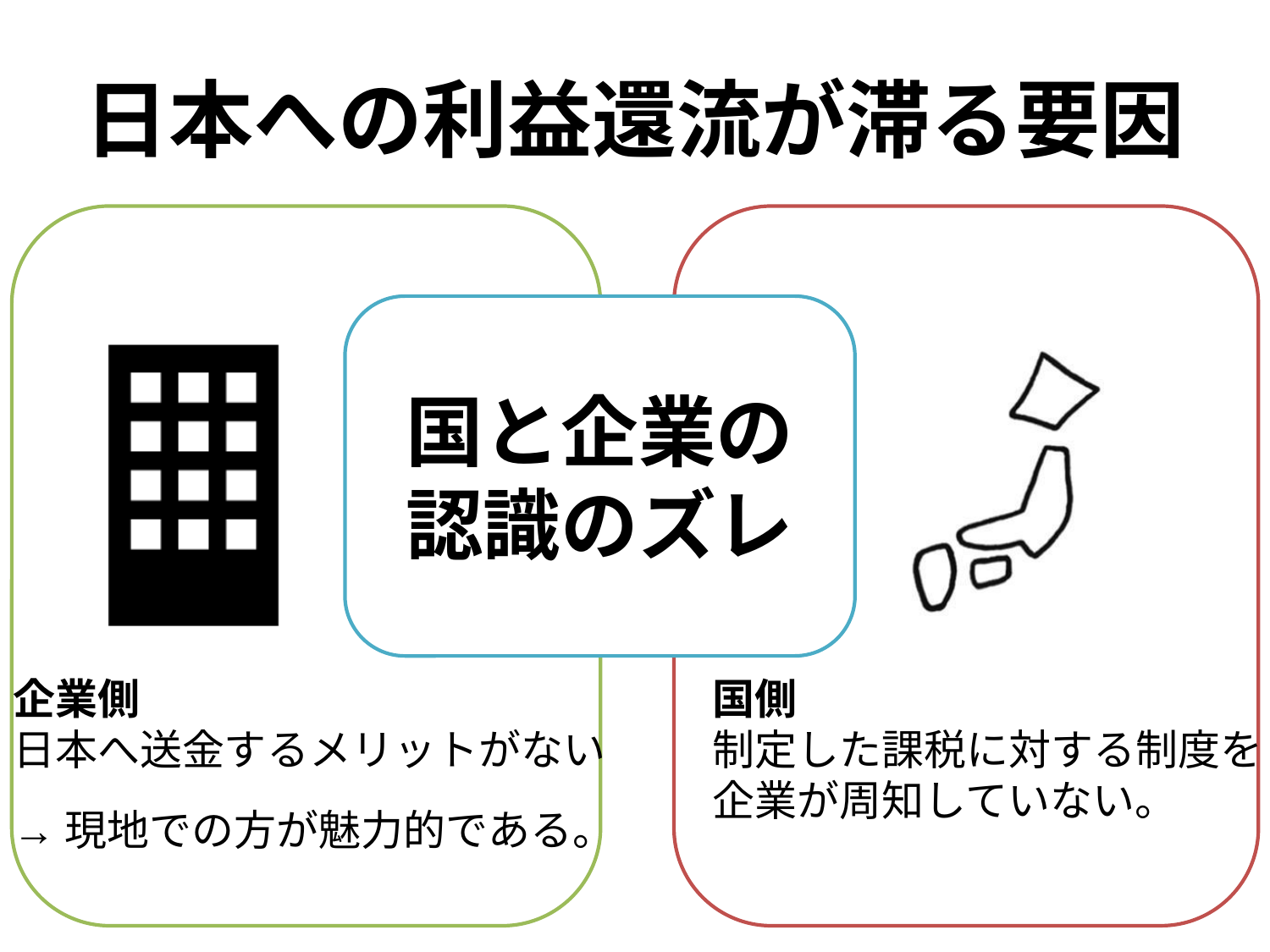

日本への利益還流が滞る要因

国と企業の
認識のズレ

企業側
日本へ送金するメリットがない

→現地での方が魅力的である。
国側
制定した課税に対する制度を
企業が周知していない。